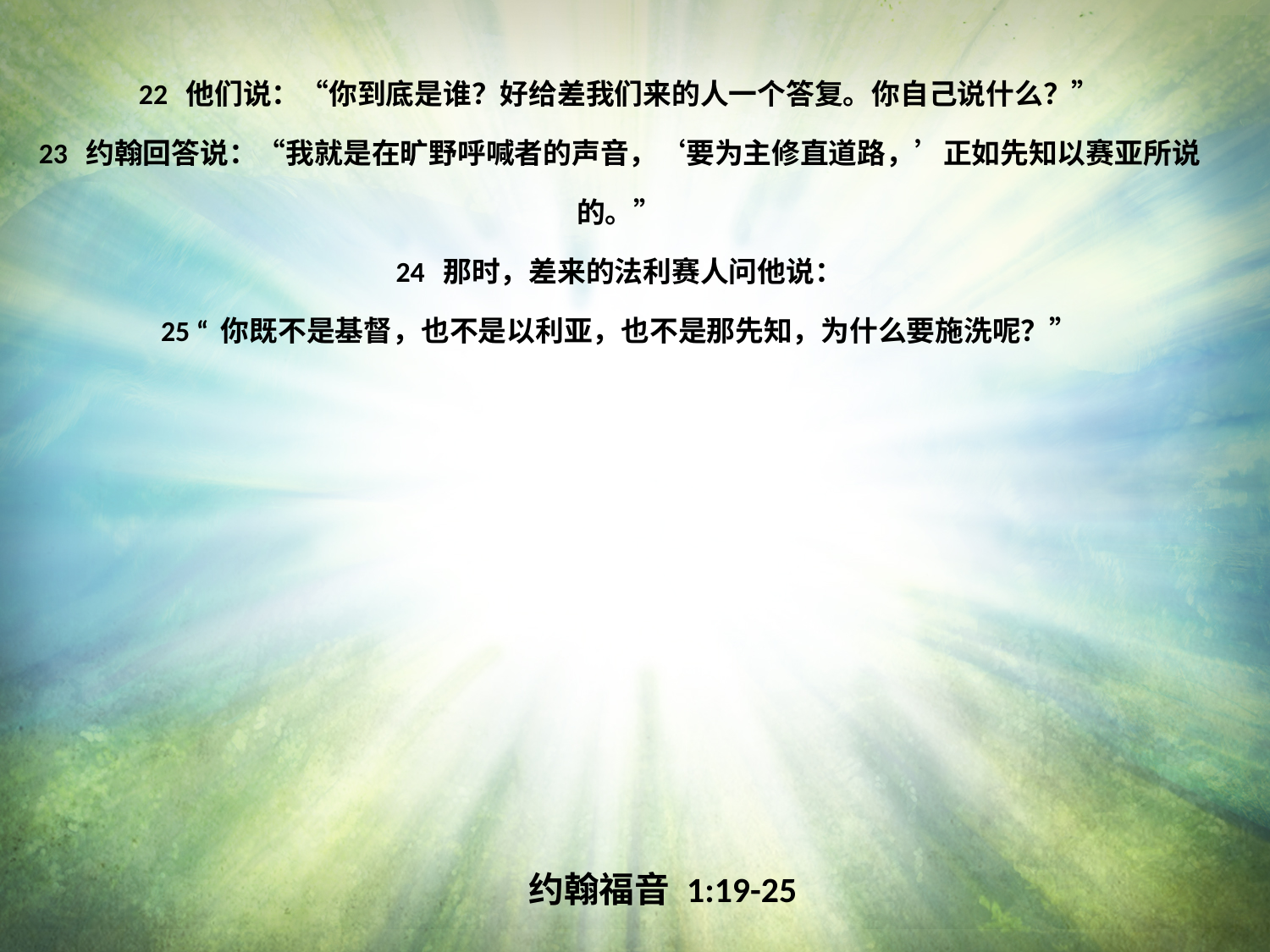

22 他们说：“你到底是谁？好给差我们来的人一个答复。你自己说什么？”
23 约翰回答说：“我就是在旷野呼喊者的声音，‘要为主修直道路，’正如先知以赛亚所说的。”
24 那时，差来的法利赛人问他说：
25 “你既不是基督，也不是以利亚，也不是那先知，为什么要施洗呢？”
约翰福音 1:19-25